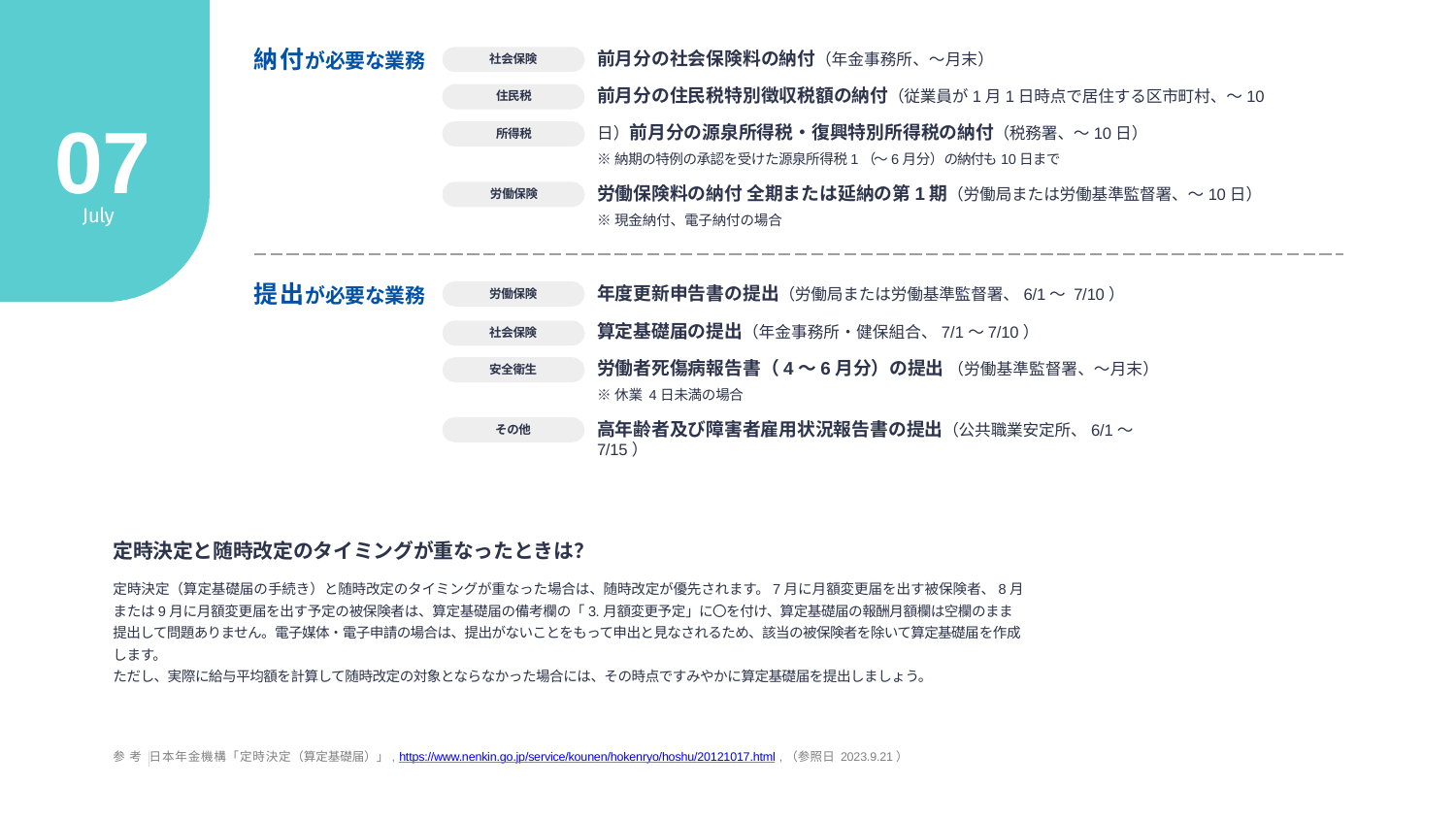

# 納付が必要な業務
前⽉分の社会保険料の納付（年⾦事務所、〜⽉末）
前⽉分の住⺠税特別徴収税額の納付（従業員が1⽉1⽇時点で居住する区市町村、〜10⽇）前⽉分の源泉所得税‧復興特別所得税の納付（税務署、〜10⽇）
※納期の特例の承認を受けた源泉所得税1（～6月分）の納付も10日まで
労働保険料の納付 全期または延納の第1期（労働局または労働基準監督署、〜10⽇）
※現金納付、電子納付の場合

社会保険

住⺠税
07

所得税

労働保険
July

提出が必要な業務
年度更新申告書の提出（労働局または労働基準監督署、6/1〜 7/10）
算定基礎届の提出（年⾦事務所•健保組合、7/1〜7/10）
労働者死傷病報告書（4〜6⽉分）の提出 （労働基準監督署、〜⽉末）
※休業 4⽇未満の場合
⾼年齢者及び障害者雇⽤状況報告書の提出（公共職業安定所、6/1〜7/15）

労働保険

社会保険

安全衛⽣

その他
定時決定と随時改定のタイミングが重なったときは？
定時決定（算定基礎届の⼿続き）と随時改定のタイミングが重なった場合は、随時改定が優先されます。7⽉に⽉額変更届を出す被保険者、8⽉または9⽉に⽉額変更届を出す予定の被保険者は、算定基礎届の備考欄の「3.⽉額変更予定」に〇を付け、算定基礎届の報酬⽉額欄は空欄のまま提出して問題ありません。電⼦媒体•電⼦申請の場合は、提出がないことをもって申出と⾒なされるため、該当の被保険者を除いて算定基礎届を作成します。
ただし、実際に給与平均額を計算して随時改定の対象とならなかった場合には、その時点ですみやかに算定基礎届を提出しましょう。
参 考  ⽇本年⾦機構「定時決定（算定基礎届）」, https://www.nenkin.go.jp/service/kounen/hokenryo/hoshu/20121017.html ,（参照⽇ 2023.9.21）